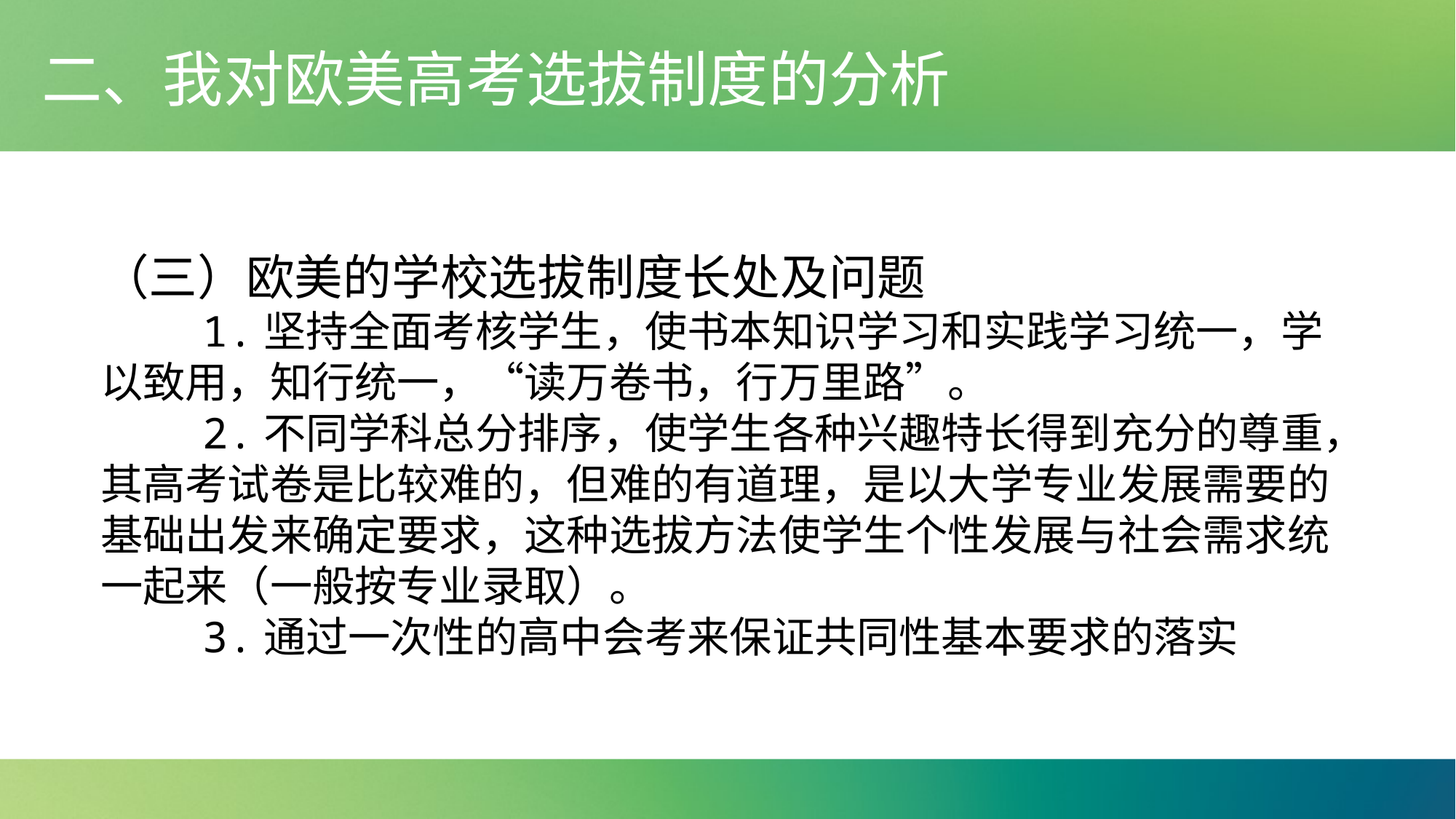

二、我对欧美高考选拔制度的分析
（三）欧美的学校选拔制度长处及问题
    1.坚持全面考核学生，使书本知识学习和实践学习统一，学以致用，知行统一，“读万卷书，行万里路”。
    2.不同学科总分排序，使学生各种兴趣特长得到充分的尊重，其高考试卷是比较难的，但难的有道理，是以大学专业发展需要的基础出发来确定要求，这种选拔方法使学生个性发展与社会需求统一起来（一般按专业录取）。
    3.通过一次性的高中会考来保证共同性基本要求的落实